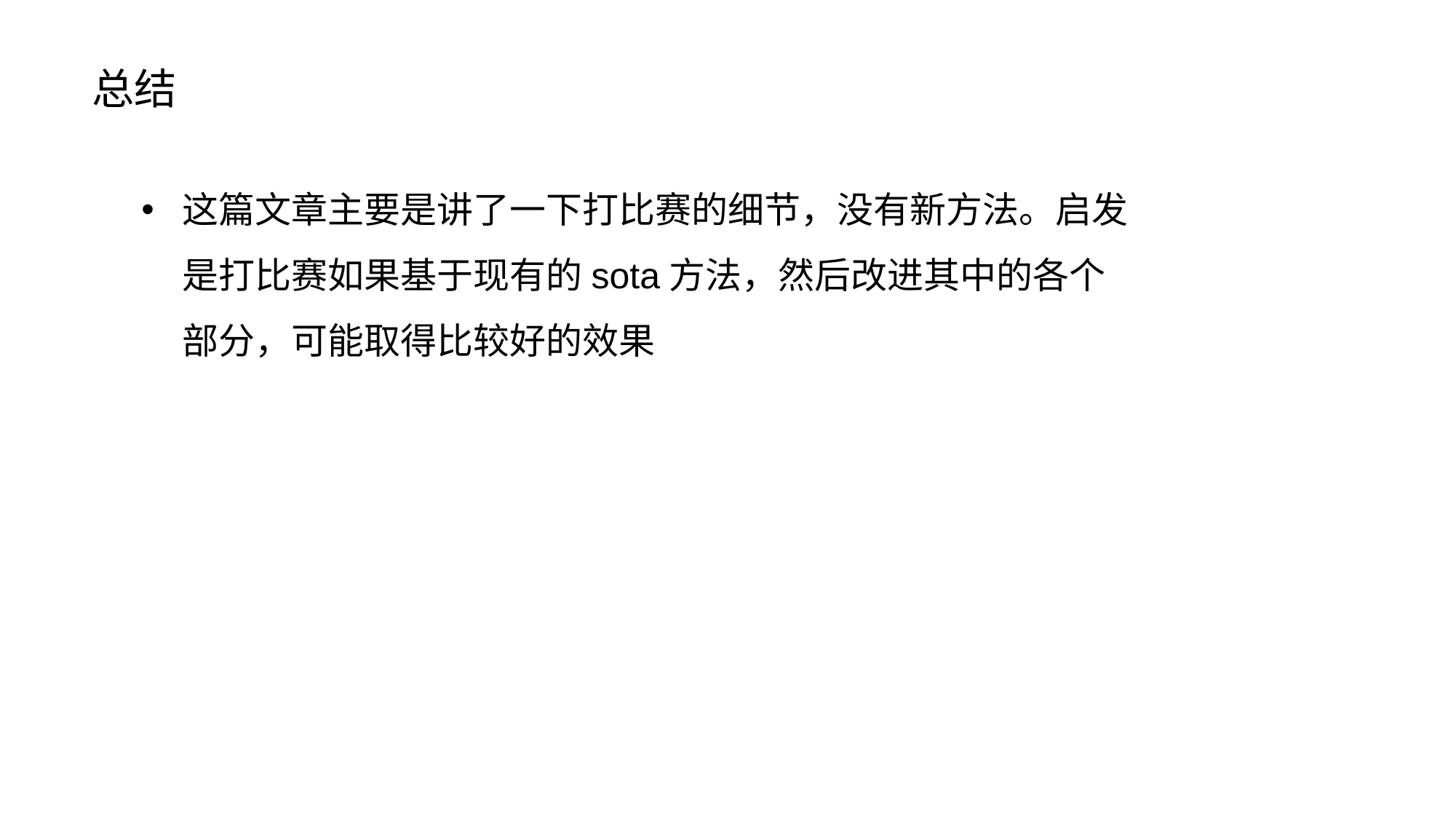

总结
这篇文章主要是讲了一下打比赛的细节，没有新方法。启发是打比赛如果基于现有的sota方法，然后改进其中的各个部分，可能取得比较好的效果